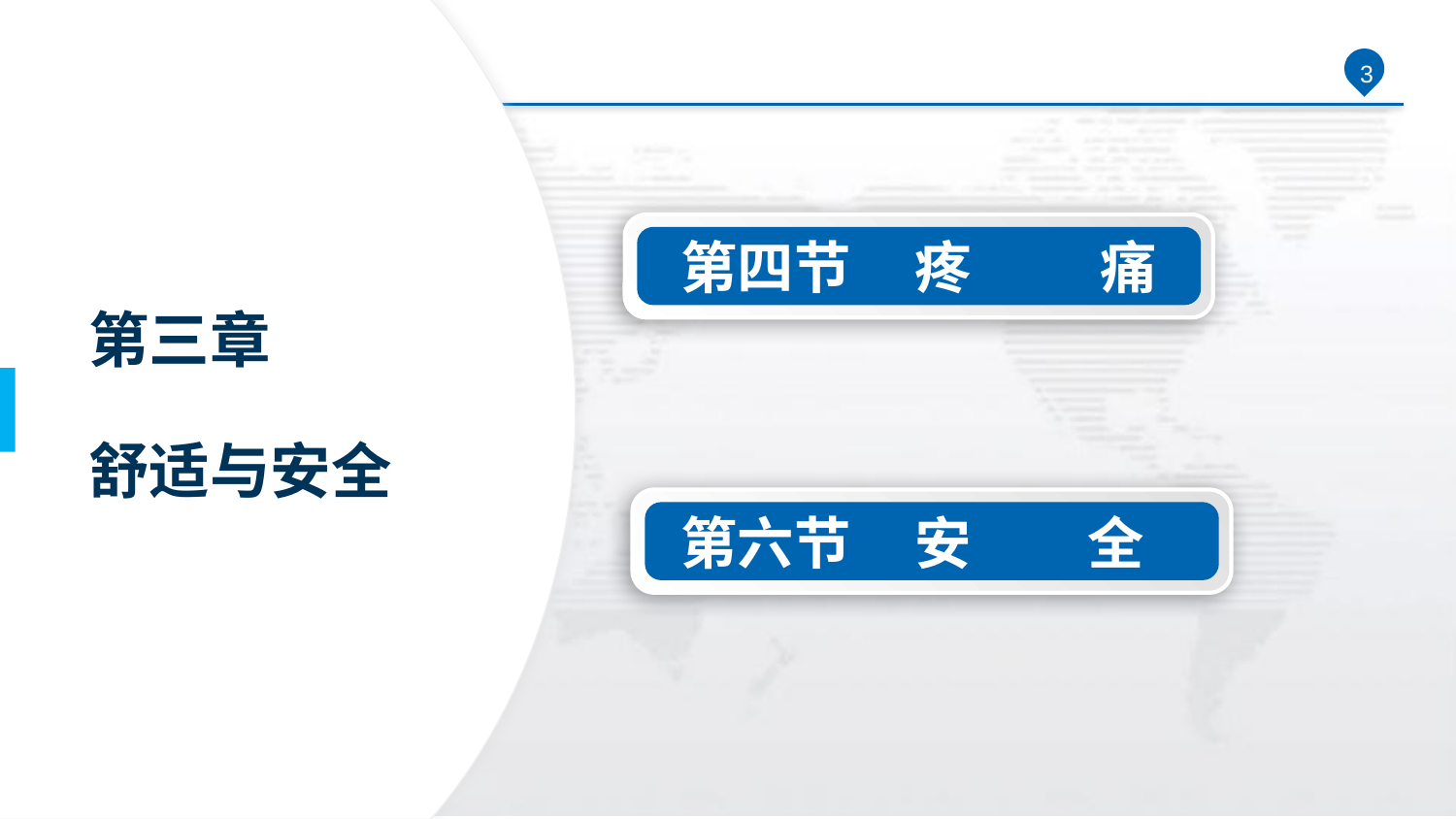

3
# 第三章 舒适与安全

第四节     疼          痛

第六节     安         全